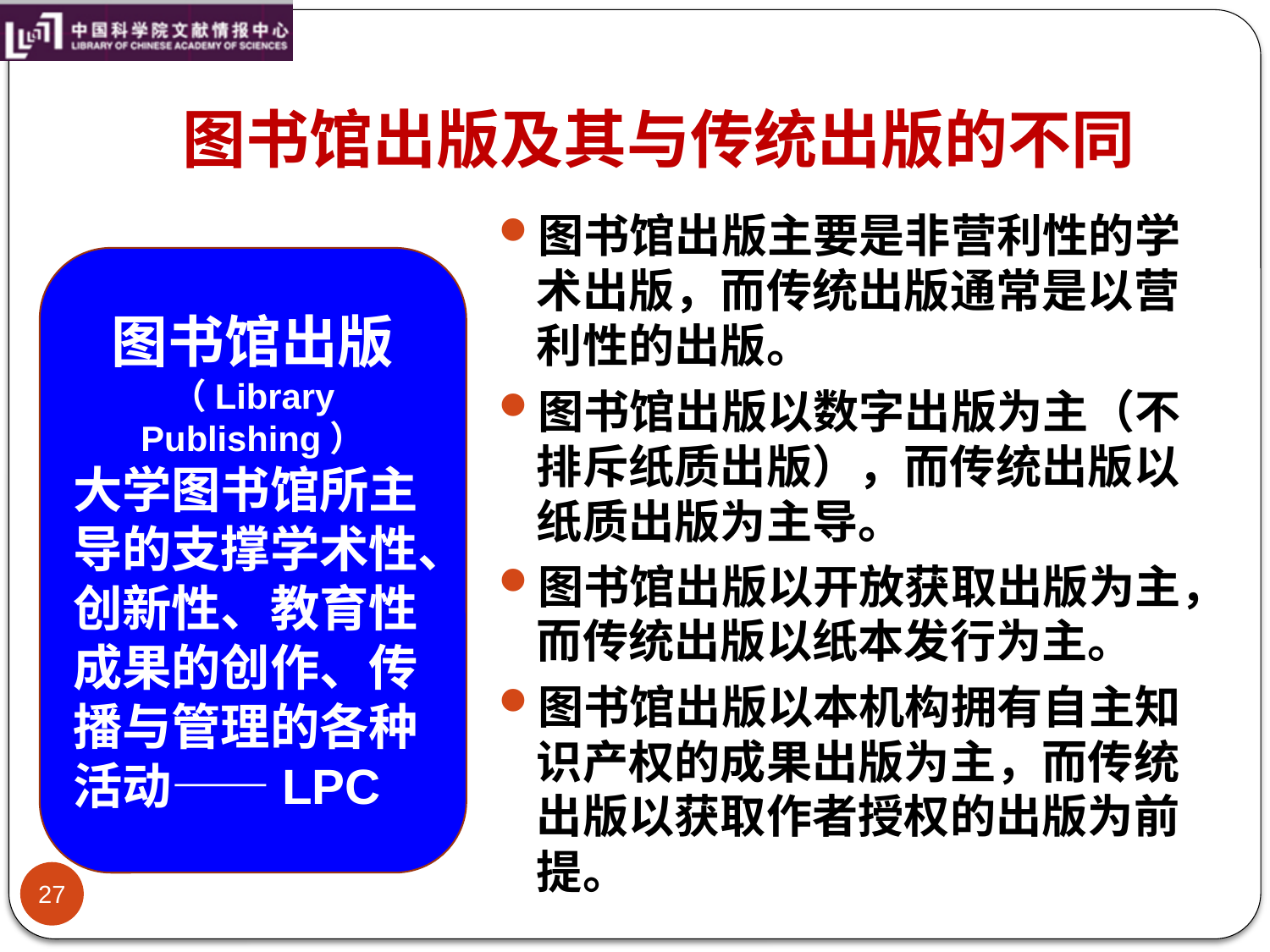

# 图书馆出版及其与传统出版的不同
图书馆出版主要是非营利性的学术出版，而传统出版通常是以营利性的出版。
图书馆出版以数字出版为主（不排斥纸质出版），而传统出版以纸质出版为主导。
图书馆出版以开放获取出版为主，而传统出版以纸本发行为主。
图书馆出版以本机构拥有自主知识产权的成果出版为主，而传统出版以获取作者授权的出版为前提。
图书馆出版（Library Publishing）
大学图书馆所主导的支撑学术性、创新性、教育性成果的创作、传播与管理的各种活动——LPC

27